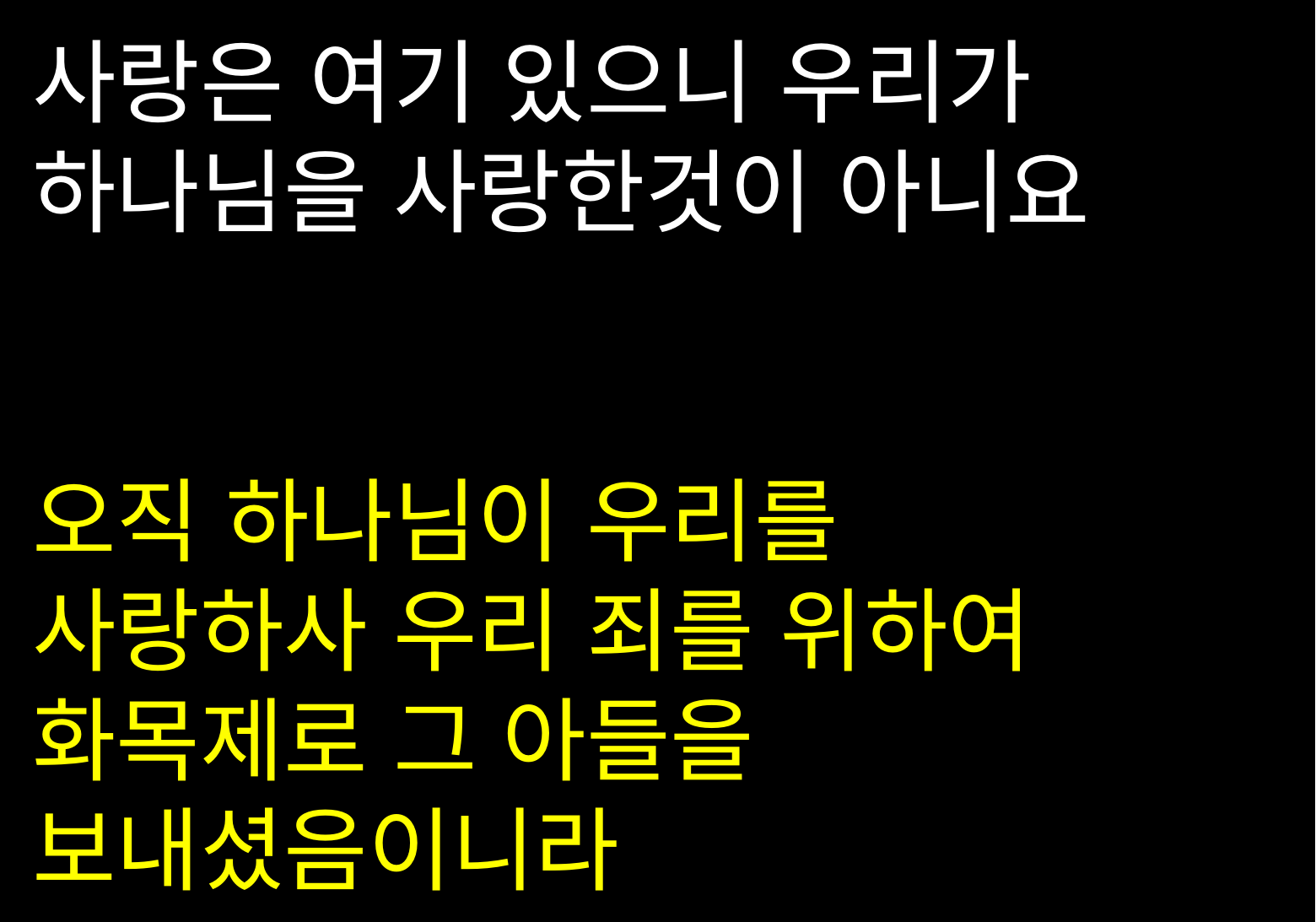

사랑은 여기 있으니 우리가
하나님을 사랑한것이 아니요

오직 하나님이 우리를
사랑하사 우리 죄를 위하여
화목제로 그 아들을
보내셨음이니라